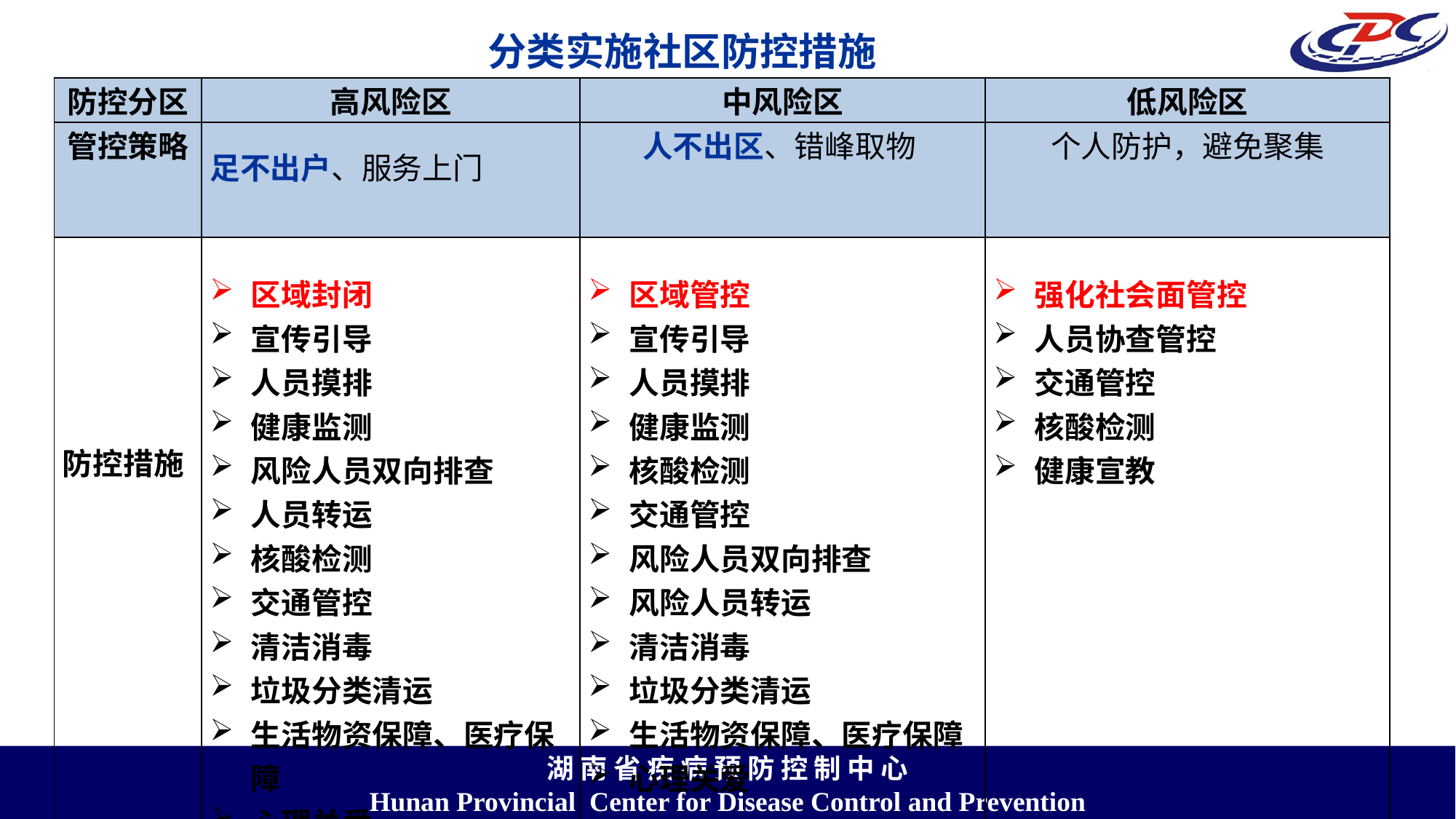

分类实施社区防控措施
| 防控分区 | 高风险区 | 中风险区 | 低风险区 |
| --- | --- | --- | --- |
| 管控策略 | 足不出户、服务上门 | 人不出区、错峰取物 | 个人防护，避免聚集 |
| 防控措施 | 区域封闭 宣传引导 人员摸排 健康监测 风险人员双向排查 人员转运 核酸检测 交通管控 清洁消毒 垃圾分类清运 生活物资保障、医疗保障 心理关爱 | 区域管控 宣传引导 人员摸排 健康监测 核酸检测 交通管控 风险人员双向排查 风险人员转运 清洁消毒 垃圾分类清运 生活物资保障、医疗保障 心理关爱 | 强化社会面管控 人员协查管控 交通管控 核酸检测 健康宣教 |